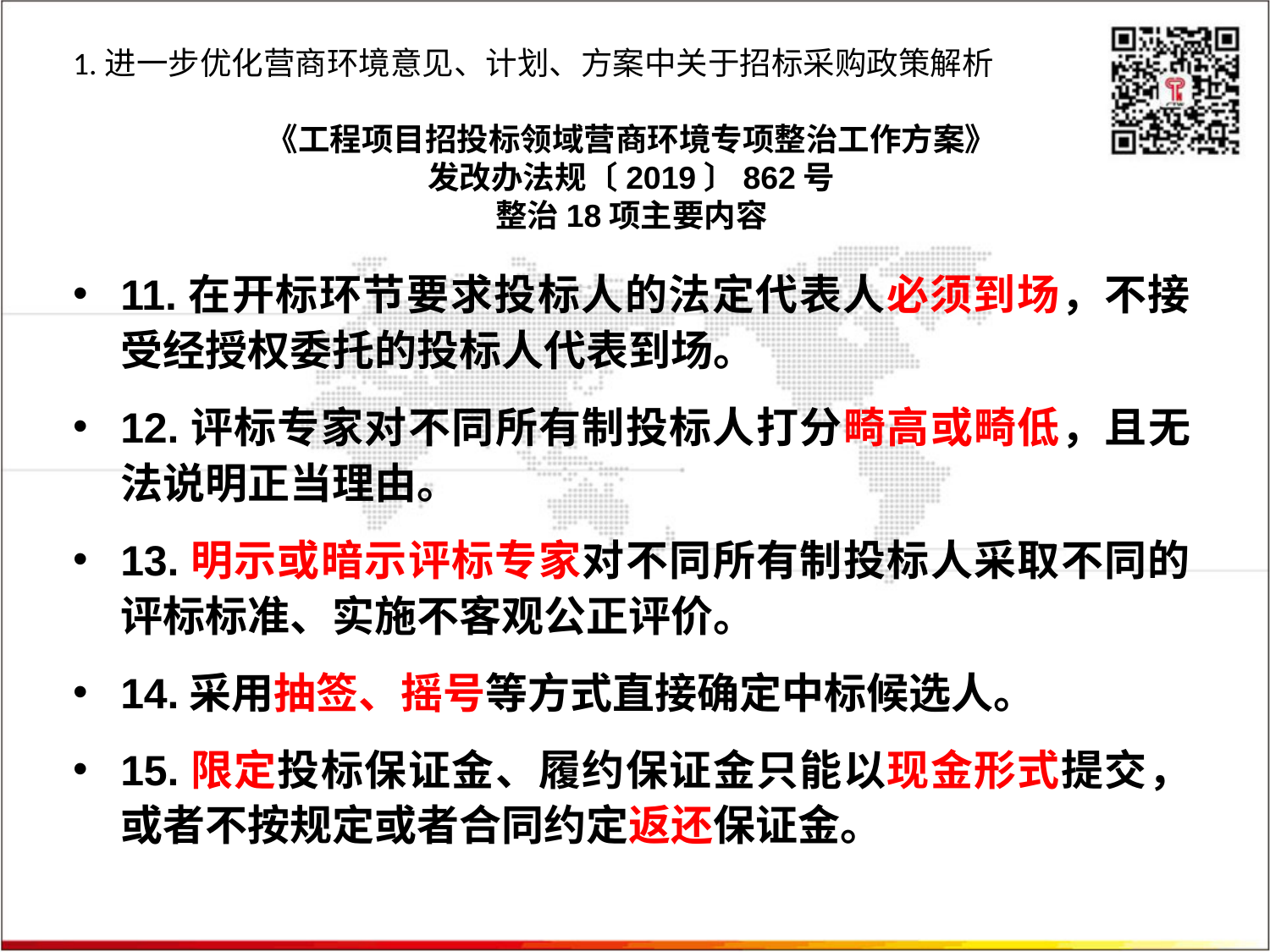

1.进一步优化营商环境意见、计划、方案中关于招标采购政策解析
# 《工程项目招投标领域营商环境专项整治工作方案》 发改办法规〔2019〕862号 整治18项主要内容
11.在开标环节要求投标人的法定代表人必须到场，不接受经授权委托的投标人代表到场。
12.评标专家对不同所有制投标人打分畸高或畸低，且无法说明正当理由。
13.明示或暗示评标专家对不同所有制投标人采取不同的评标标准、实施不客观公正评价。
14.采用抽签、摇号等方式直接确定中标候选人。
15.限定投标保证金、履约保证金只能以现金形式提交，或者不按规定或者合同约定返还保证金。